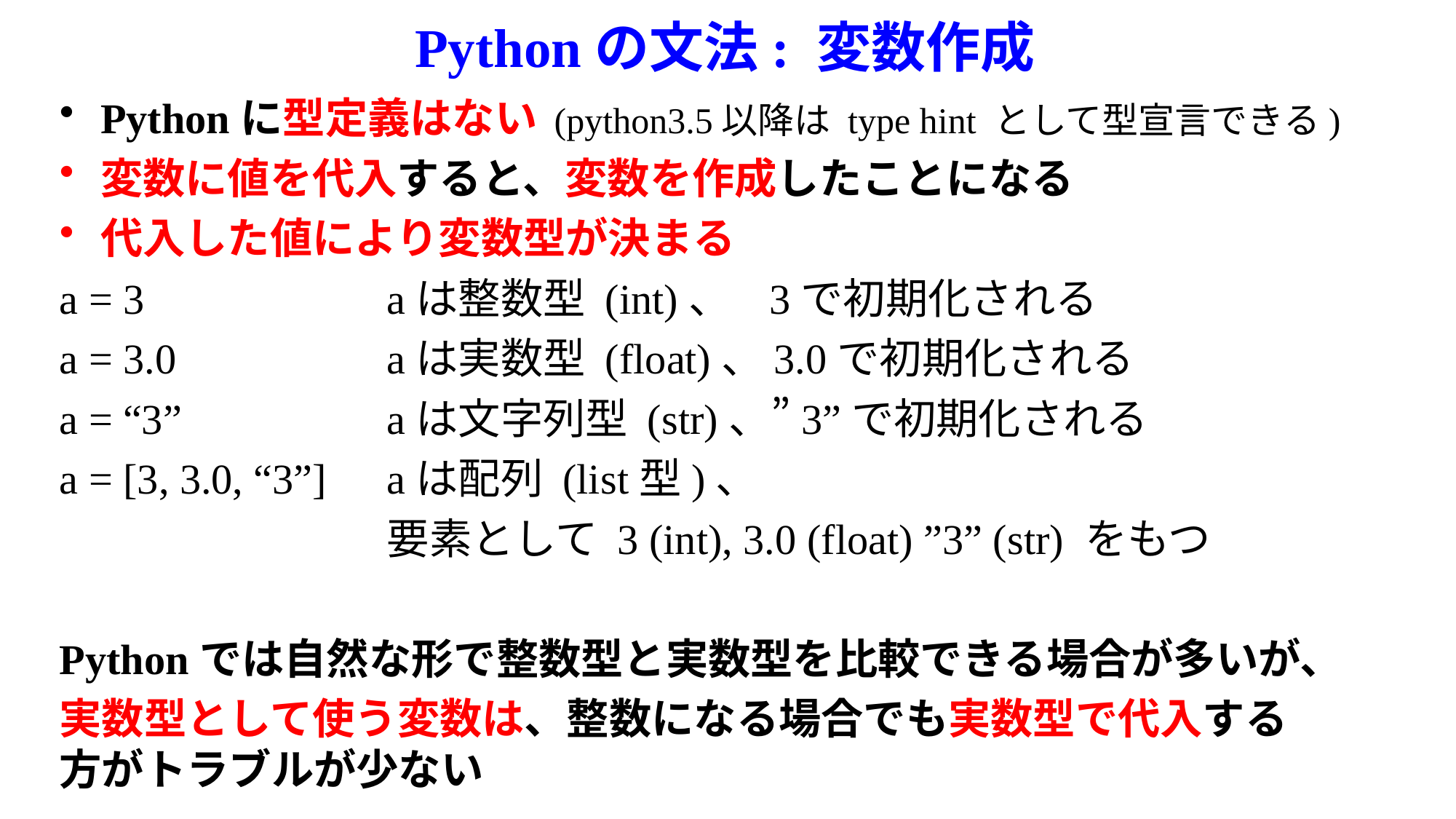

# Pythonの文法: 変数作成
Pythonに型定義はない (python3.5以降は type hint として型宣言できる)
変数に値を代入すると、変数を作成したことになる
代入した値により変数型が決まる
a = 3			aは整数型 (int)、   3で初期化される
a = 3.0		aは実数型 (float)、3.0で初期化される
a = “3” 		aは文字列型 (str)、”3”で初期化される
a = [3, 3.0, “3”] 	aは配列 (list型)、
			要素として 3 (int), 3.0 (float) ”3” (str) をもつ

Pythonでは自然な形で整数型と実数型を比較できる場合が多いが、
実数型として使う変数は、整数になる場合でも実数型で代入する
方がトラブルが少ない